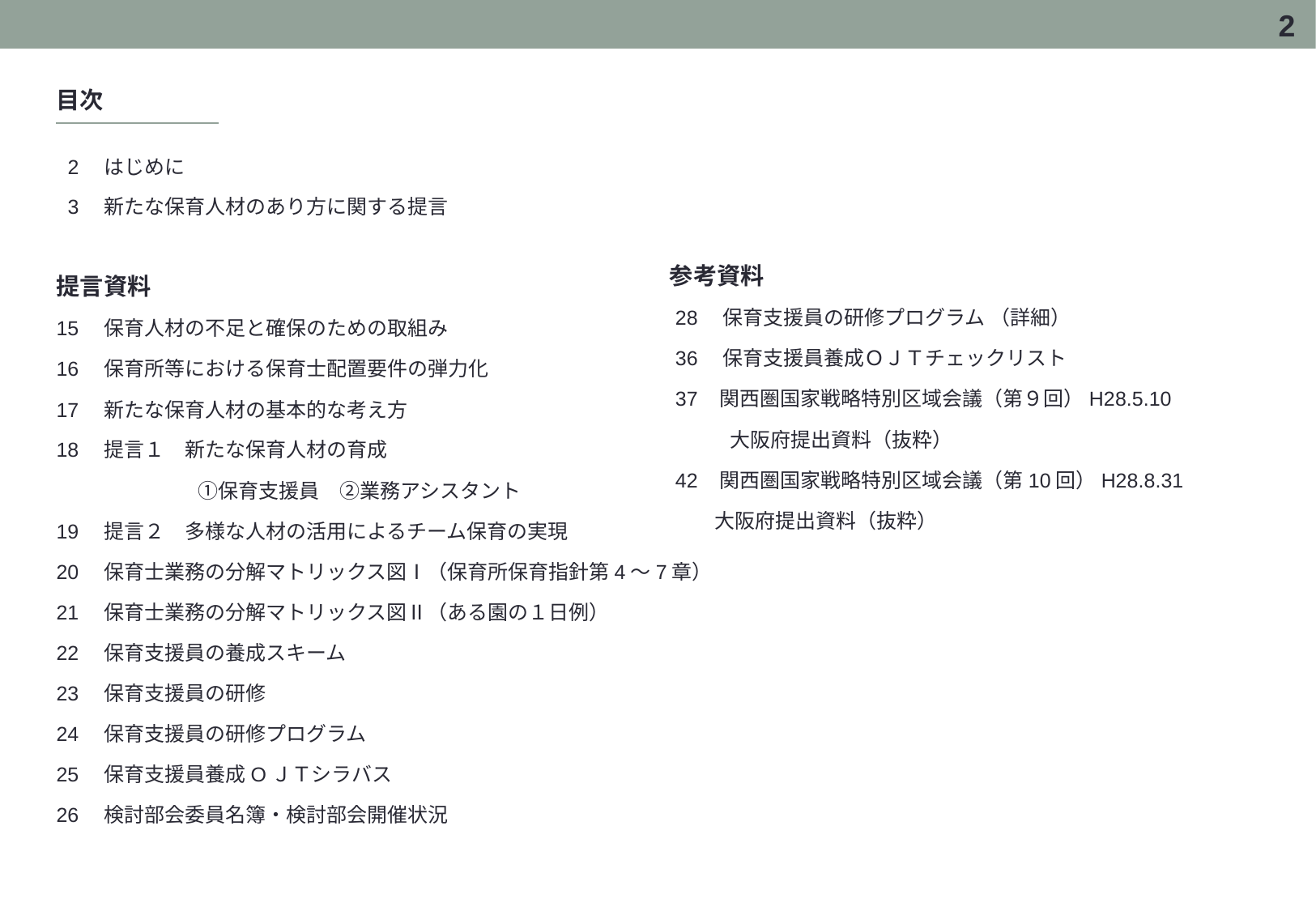

2
目次

  2　はじめに
  3　新たな保育人材のあり方に関する提言

提言資料
15　保育人材の不足と確保のための取組み
16　保育所等における保育士配置要件の弾力化
17　新たな保育人材の基本的な考え方
18　提言１　新たな保育人材の育成
　　　　　　　①保育支援員　②業務アシスタント
19　提言２　多様な人材の活用によるチーム保育の実現
20　保育士業務の分解マトリックス図Ⅰ（保育所保育指針第4～7章）
21　保育士業務の分解マトリックス図Ⅱ（ある園の１日例）
22　保育支援員の養成スキーム
23　保育支援員の研修
24　保育支援員の研修プログラム
25　保育支援員養成OＪＴシラバス
26　検討部会委員名簿・検討部会開催状況
参考資料
 28　保育支援員の研修プログラム （詳細）
 36　保育支援員養成ＯＪＴチェックリスト
 37   関西圏国家戦略特別区域会議（第９回）H28.5.10
　　　大阪府提出資料（抜粋）
 42   関西圏国家戦略特別区域会議（第10回）H28.8.31
         大阪府提出資料（抜粋）